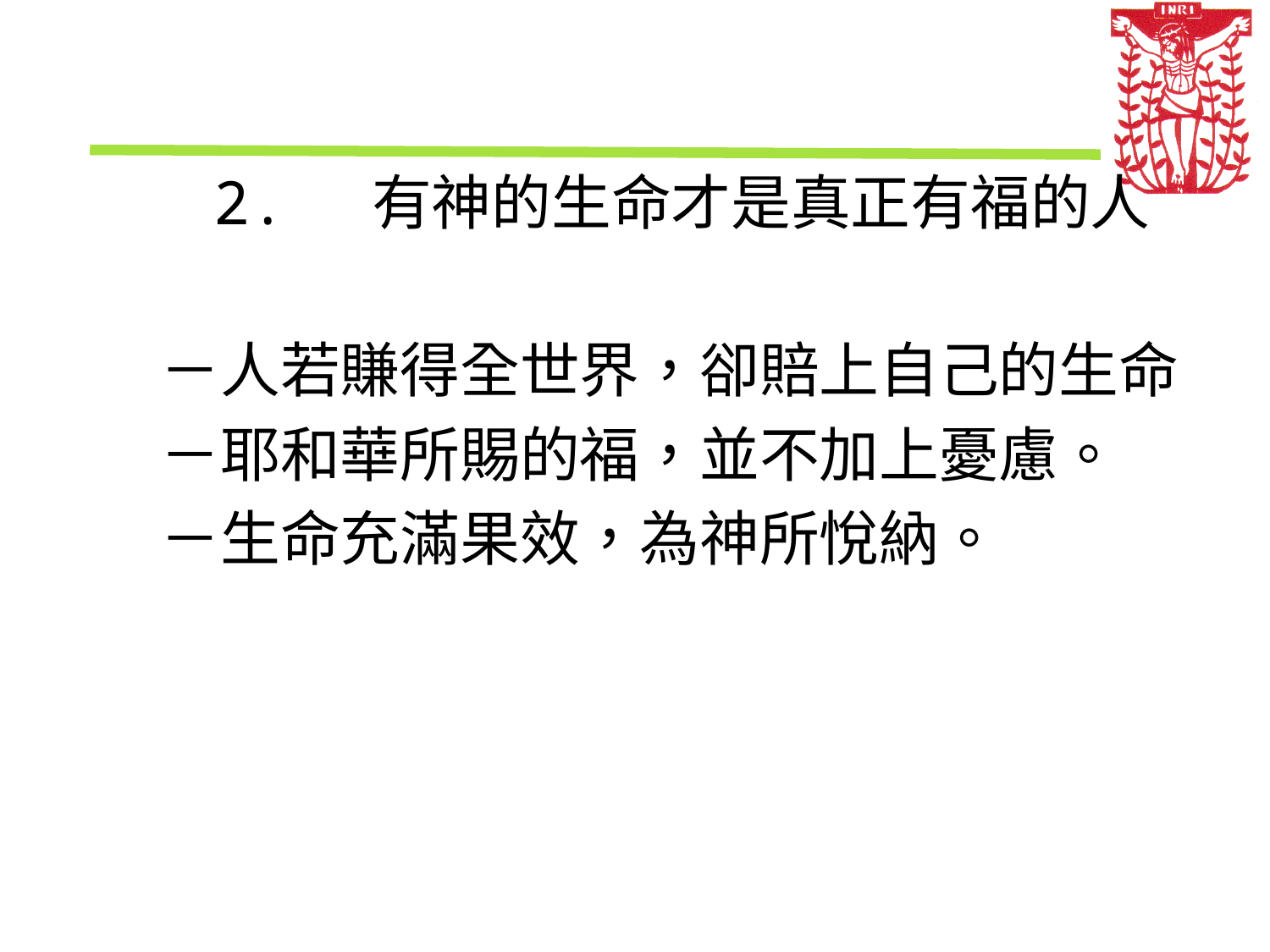

2.  有神的生命才是真正有福的人

	－人若賺得全世界，卻賠上自己的生命
	－耶和華所賜的福，並不加上憂慮。
	－生命充滿果效，為神所悅納。